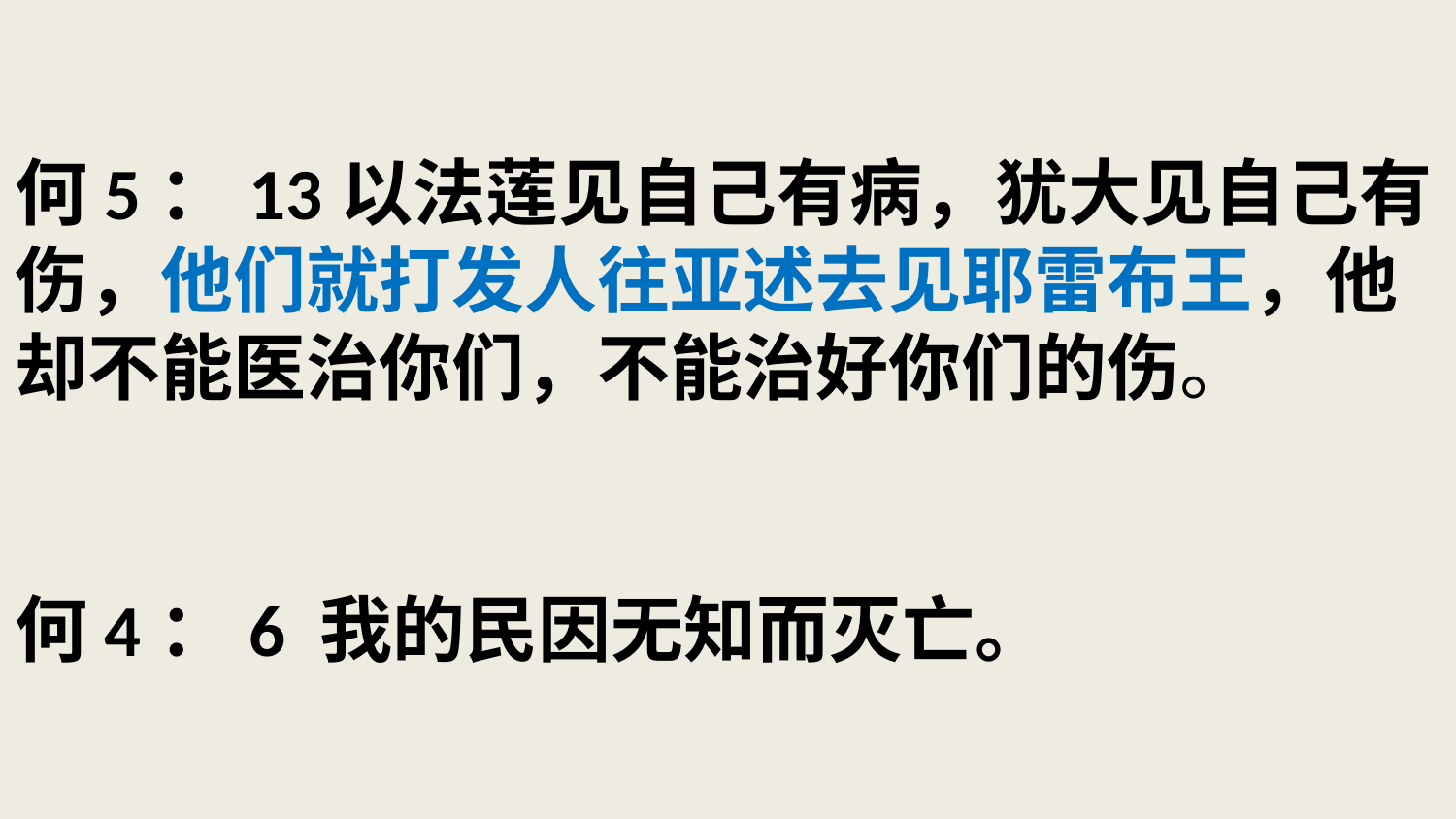

# 何5：13以法莲见自己有病，犹大见自己有伤，他们就打发人往亚述去见耶雷布王，他却不能医治你们，不能治好你们的伤。 何4：6 我的民因无知而灭亡。